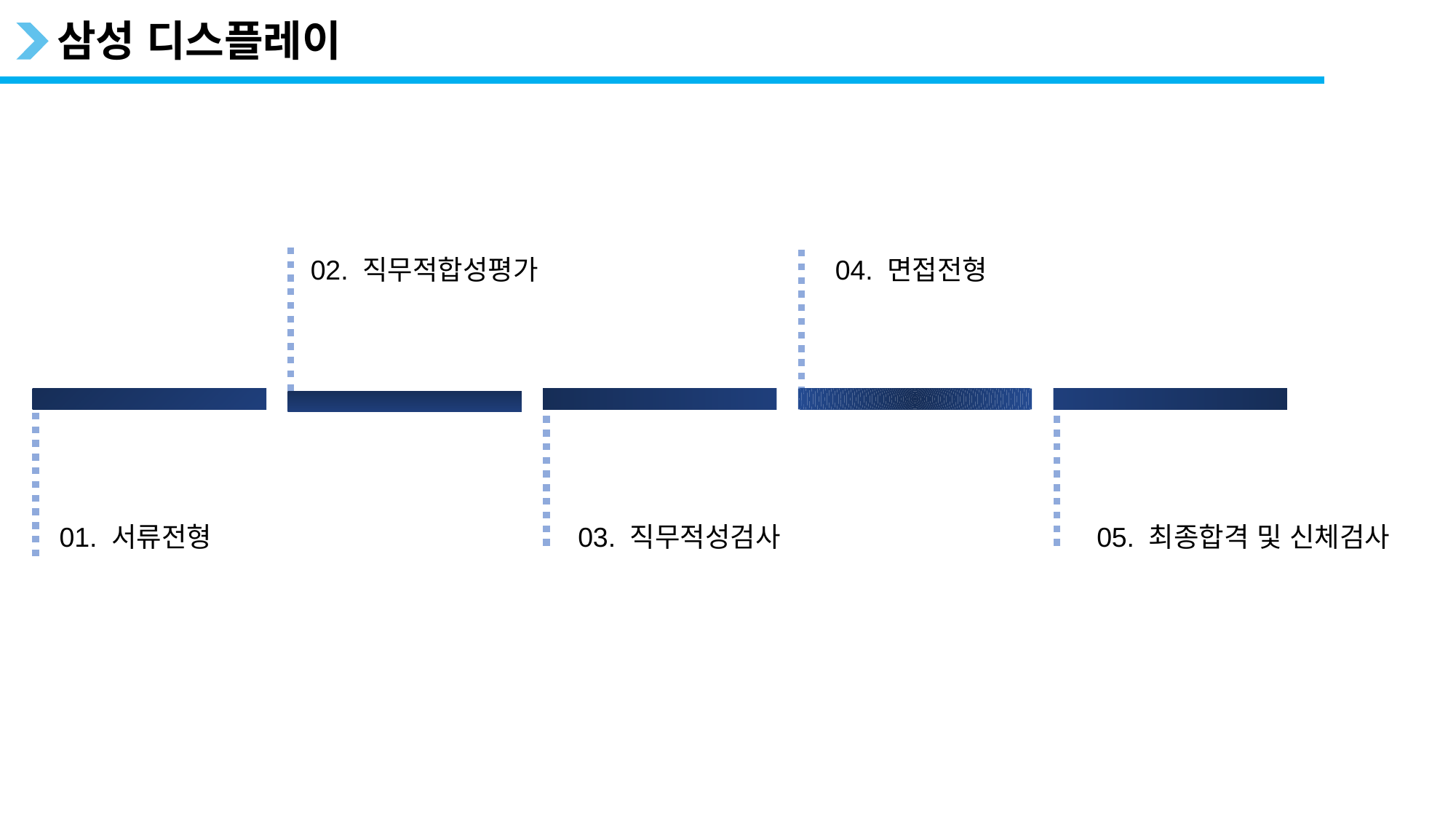

삼성 디스플레이

02. 직무적합성평가
04. 면접전형

01. 서류전형
03. 직무적성검사
05. 최종합격 및 신체검사